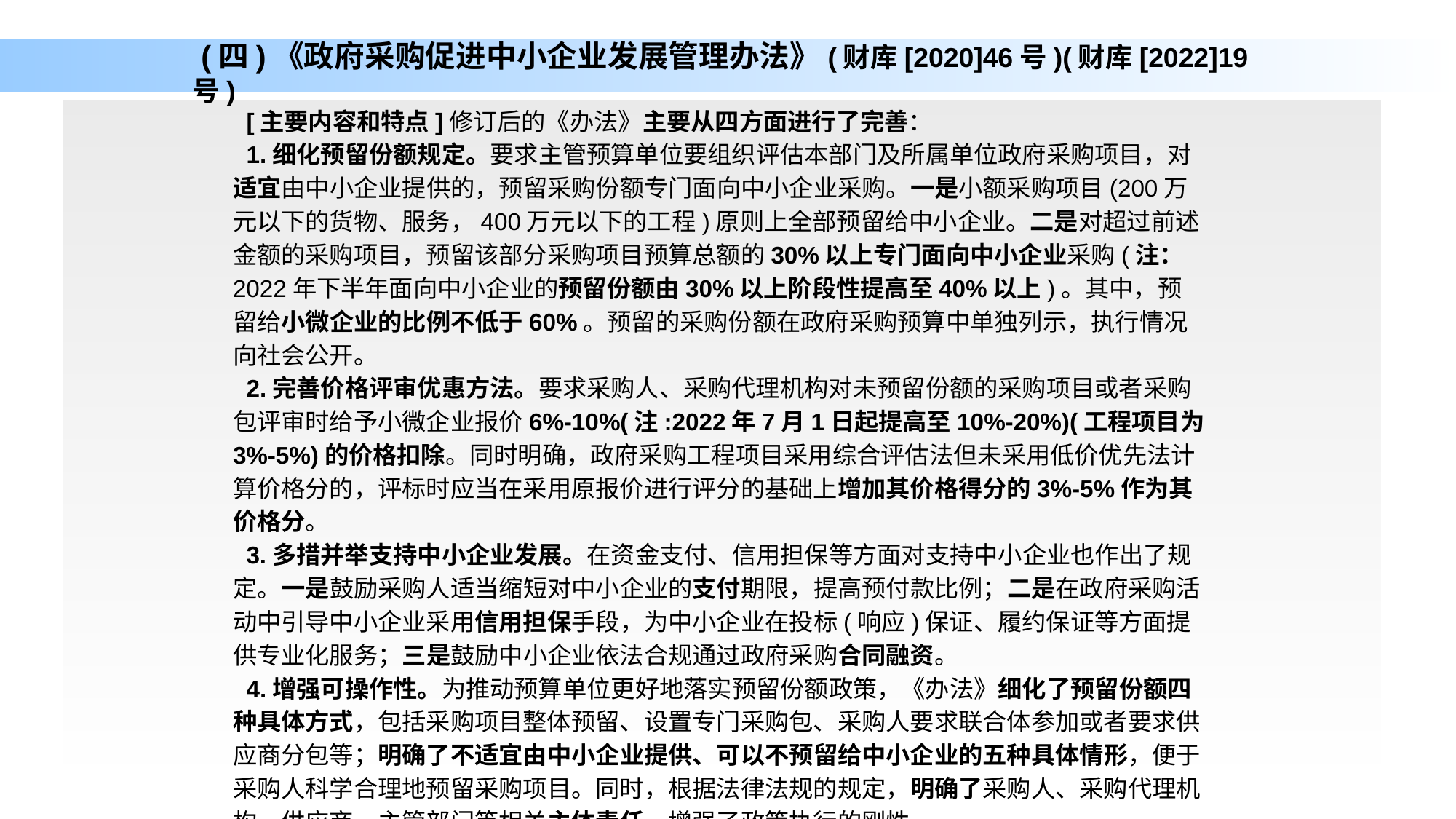

# (四)《政府采购促进中小企业发展管理办法》(财库[2020]46号)(财库[2022]19号)
  [主要内容和特点]修订后的《办法》主要从四方面进行了完善：
  1.细化预留份额规定。要求主管预算单位要组织评估本部门及所属单位政府采购项目，对适宜由中小企业提供的，预留采购份额专门面向中小企业采购。一是小额采购项目(200万元以下的货物、服务，400万元以下的工程)原则上全部预留给中小企业。二是对超过前述金额的采购项目，预留该部分采购项目预算总额的30%以上专门面向中小企业采购(注：2022年下半年面向中小企业的预留份额由30%以上阶段性提高至40%以上)。其中，预留给小微企业的比例不低于60%。预留的采购份额在政府采购预算中单独列示，执行情况向社会公开。
  2.完善价格评审优惠方法。要求采购人、采购代理机构对未预留份额的采购项目或者采购包评审时给予小微企业报价6%-10%(注:2022年7月1日起提高至10%-20%)(工程项目为3%-5%)的价格扣除。同时明确，政府采购工程项目采用综合评估法但未采用低价优先法计算价格分的，评标时应当在采用原报价进行评分的基础上增加其价格得分的3%-5%作为其价格分。
  3.多措并举支持中小企业发展。在资金支付、信用担保等方面对支持中小企业也作出了规定。一是鼓励采购人适当缩短对中小企业的支付期限，提高预付款比例；二是在政府采购活动中引导中小企业采用信用担保手段，为中小企业在投标(响应)保证、履约保证等方面提供专业化服务；三是鼓励中小企业依法合规通过政府采购合同融资。
  4.增强可操作性。为推动预算单位更好地落实预留份额政策，《办法》细化了预留份额四种具体方式，包括采购项目整体预留、设置专门采购包、采购人要求联合体参加或者要求供应商分包等；明确了不适宜由中小企业提供、可以不预留给中小企业的五种具体情形，便于采购人科学合理地预留采购项目。同时，根据法律法规的规定，明确了采购人、采购代理机构、供应商、主管部门等相关主体责任，增强了政策执行的刚性。